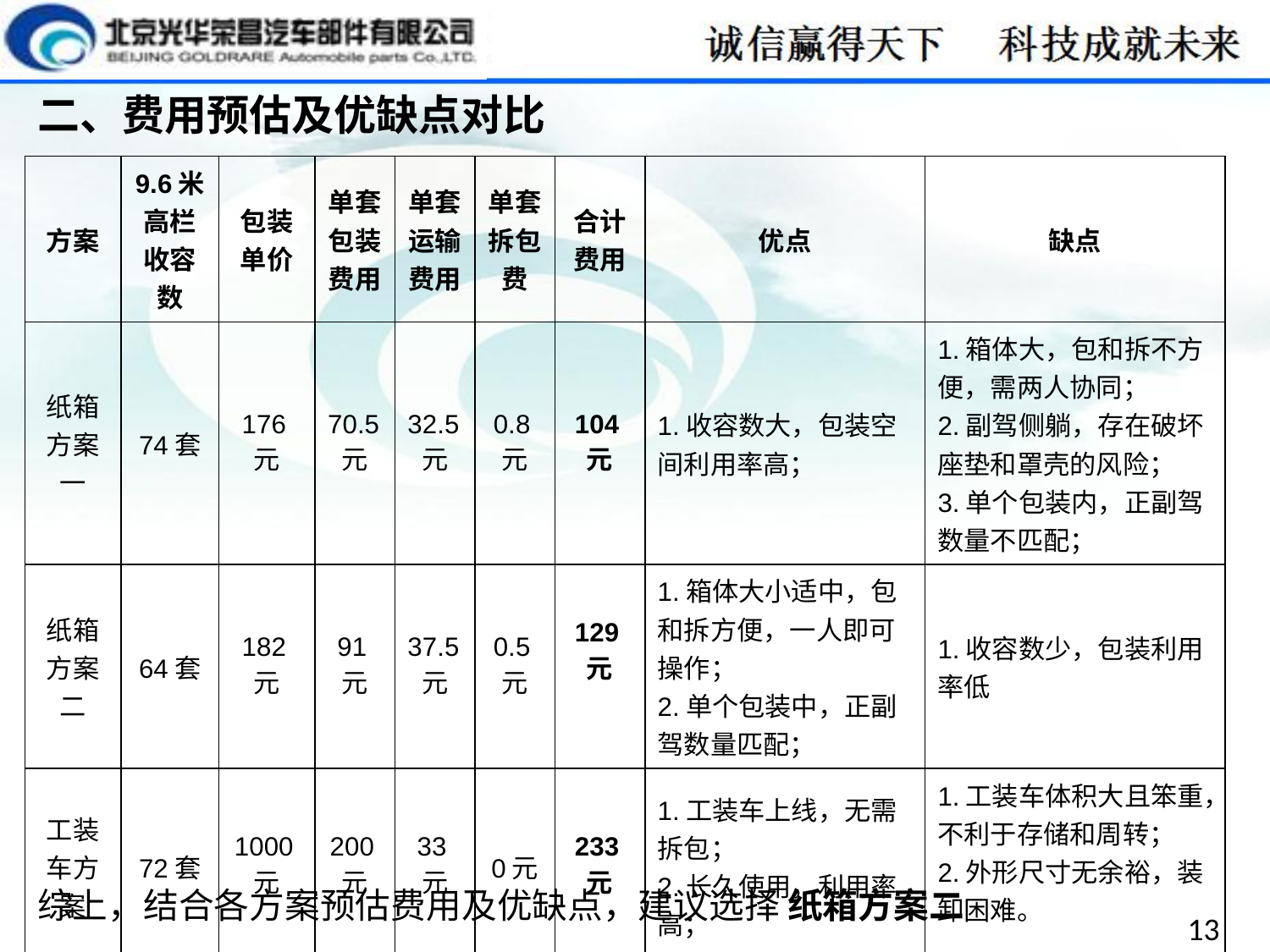

二、费用预估及优缺点对比
| 方案 | 9.6米高栏收容数 | 包装单价 | 单套包装费用 | 单套运输费用 | 单套拆包费 | 合计费用 | 优点 | 缺点 |
| --- | --- | --- | --- | --- | --- | --- | --- | --- |
| 纸箱方案一 | 74套 | 176元 | 70.5元 | 32.5元 | 0.8元 | 104元 | 1.收容数大，包装空间利用率高； | 1.箱体大，包和拆不方便，需两人协同； 2.副驾侧躺，存在破坏座垫和罩壳的风险； 3.单个包装内，正副驾数量不匹配； |
| 纸箱方案二 | 64套 | 182元 | 91元 | 37.5元 | 0.5元 | 129元 | 1.箱体大小适中，包和拆方便，一人即可操作； 2.单个包装中，正副驾数量匹配； | 1.收容数少，包装利用率低 |
| 工装车方案 | 72套 | 1000元 | 200元 | 33元 | 0元 | 233元 | 1.工装车上线，无需拆包； 2.长久使用，利用率高； | 1.工装车体积大且笨重，不利于存储和周转； 2.外形尺寸无余裕，装卸困难。 |
综上，结合各方案预估费用及优缺点，建议选择 纸箱方案二
13